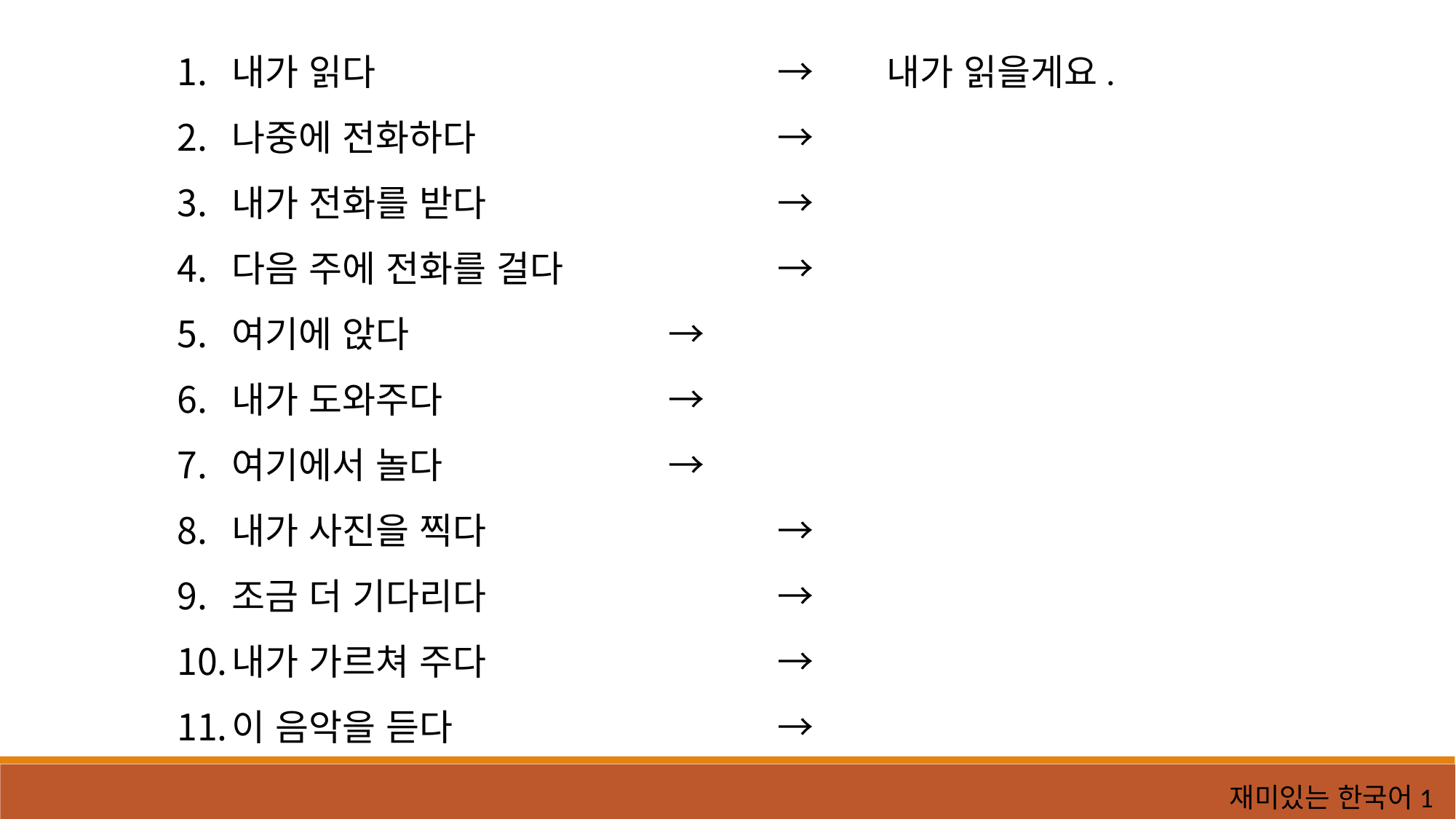

내가 읽다 				→ 	내가 읽을게요.
나중에 전화하다			→
내가 전화를 받다			→
다음 주에 전화를 걸다		→
여기에 앉다			→
내가 도와주다			→
여기에서 놀다			→
내가 사진을 찍다			→
조금 더 기다리다			→
내가 가르쳐 주다			→
이 음악을 듣다			→
재미있는 한국어1